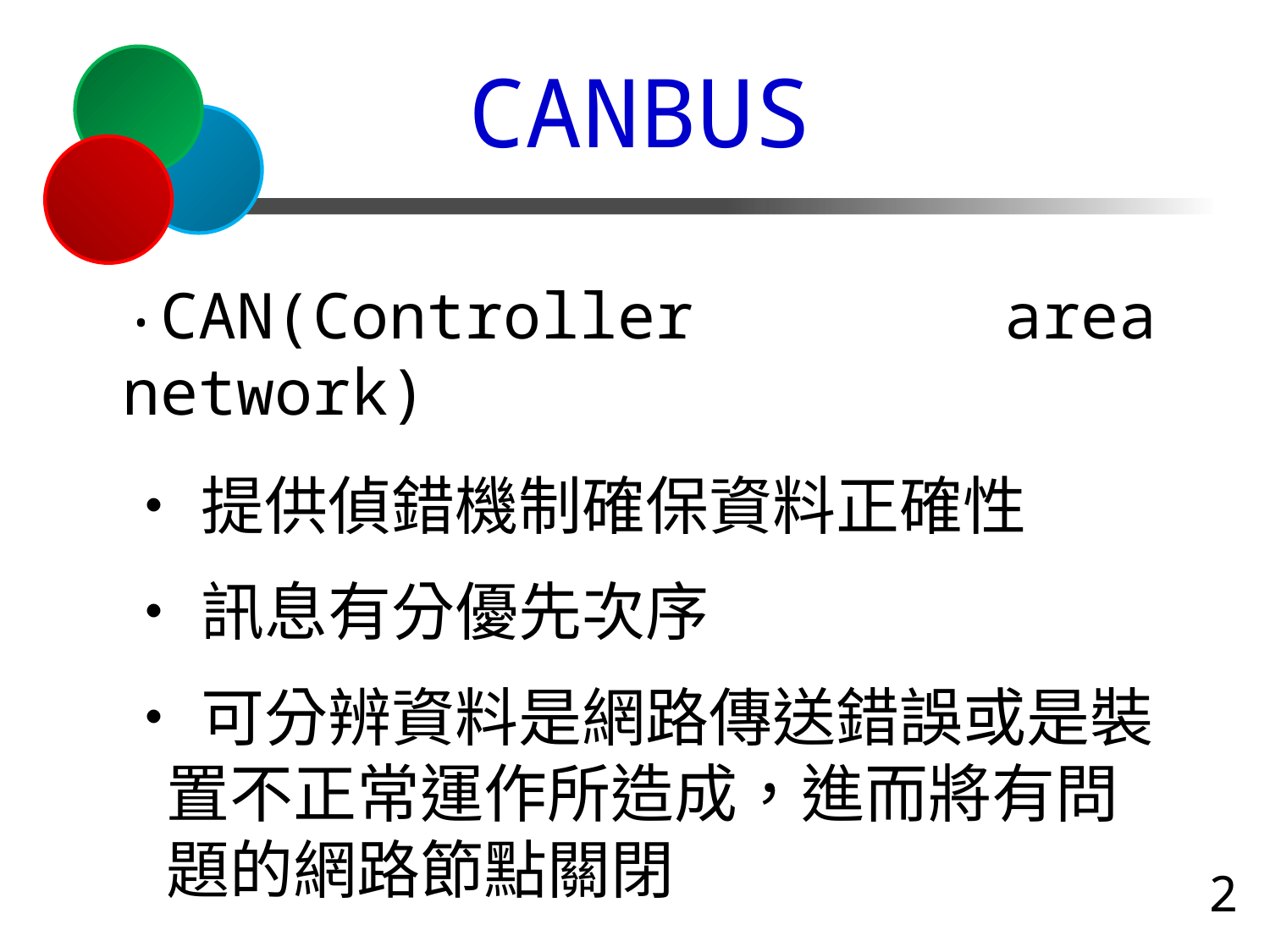

CANBUS

‧CAN(Controller area network)

‧提供偵錯機制確保資料正確性

‧訊息有分優先次序

‧可分辨資料是網路傳送錯誤或是裝
  置不正常運作所造成，進而將有問
  題的網路節點關閉
2